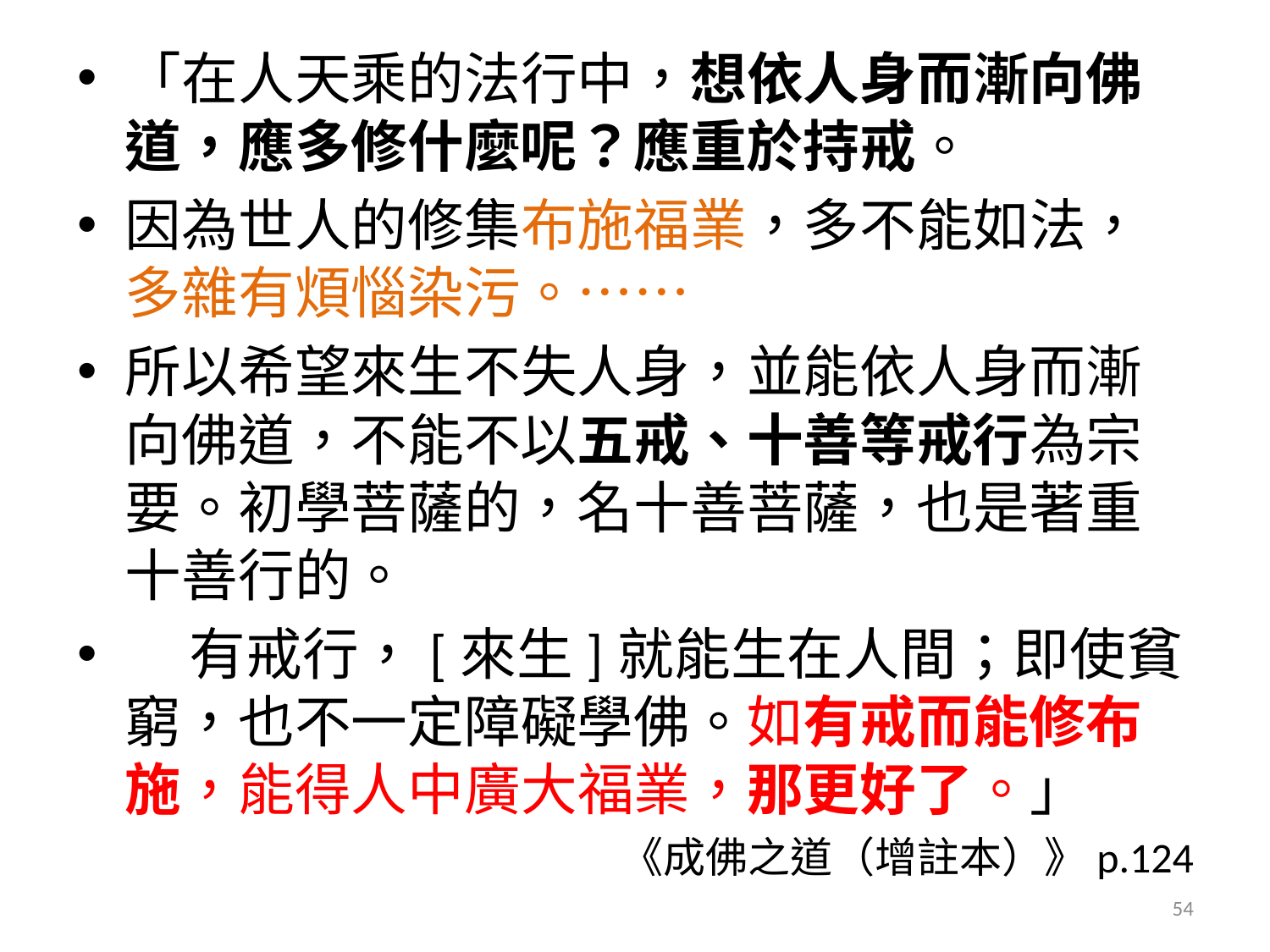

「在人天乘的法行中，想依人身而漸向佛道，應多修什麼呢？應重於持戒。
因為世人的修集布施福業，多不能如法，多雜有煩惱染污。……
所以希望來生不失人身，並能依人身而漸向佛道，不能不以五戒、十善等戒行為宗要。初學菩薩的，名十善菩薩，也是著重十善行的。
    有戒行，[來生]就能生在人間；即使貧窮，也不一定障礙學佛。如有戒而能修布施，能得人中廣大福業，那更好了。」
《成佛之道（增註本）》p.124
54